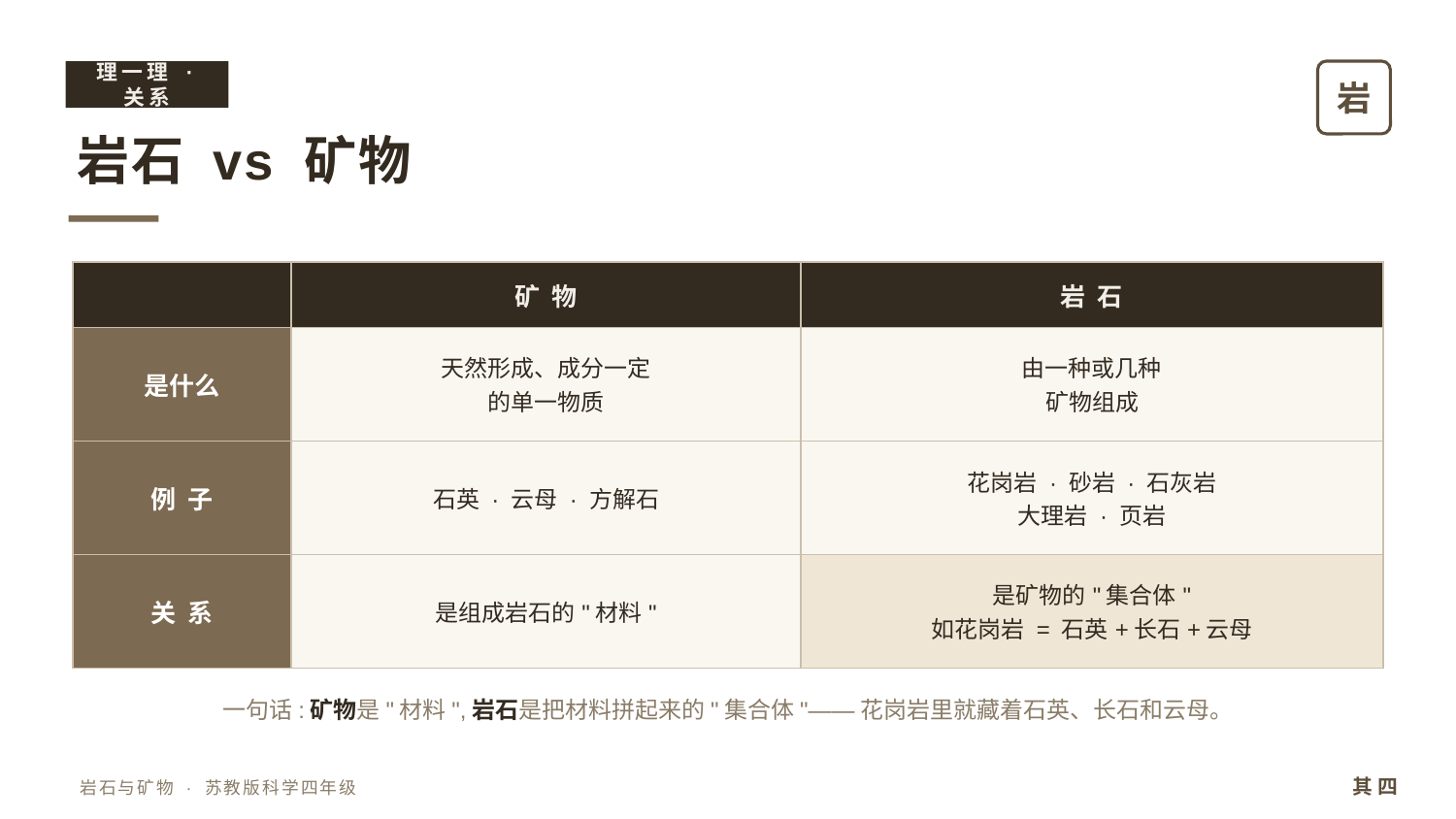

理一理 · 关系
岩

岩石 vs 矿物

|  | 矿 物 | 岩 石 |
| --- | --- | --- |
| 是什么 | 天然形成、成分一定 的单一物质 | 由一种或几种 矿物组成 |
| 例 子 | 石英 · 云母 · 方解石 | 花岗岩 · 砂岩 · 石灰岩 大理岩 · 页岩 |
| 关 系 | 是组成岩石的"材料" | 是矿物的"集合体" 如花岗岩 = 石英+长石+云母 |
一句话:矿物是"材料",岩石是把材料拼起来的"集合体"——花岗岩里就藏着石英、长石和云母。
其 四
岩石与矿物 · 苏教版科学四年级